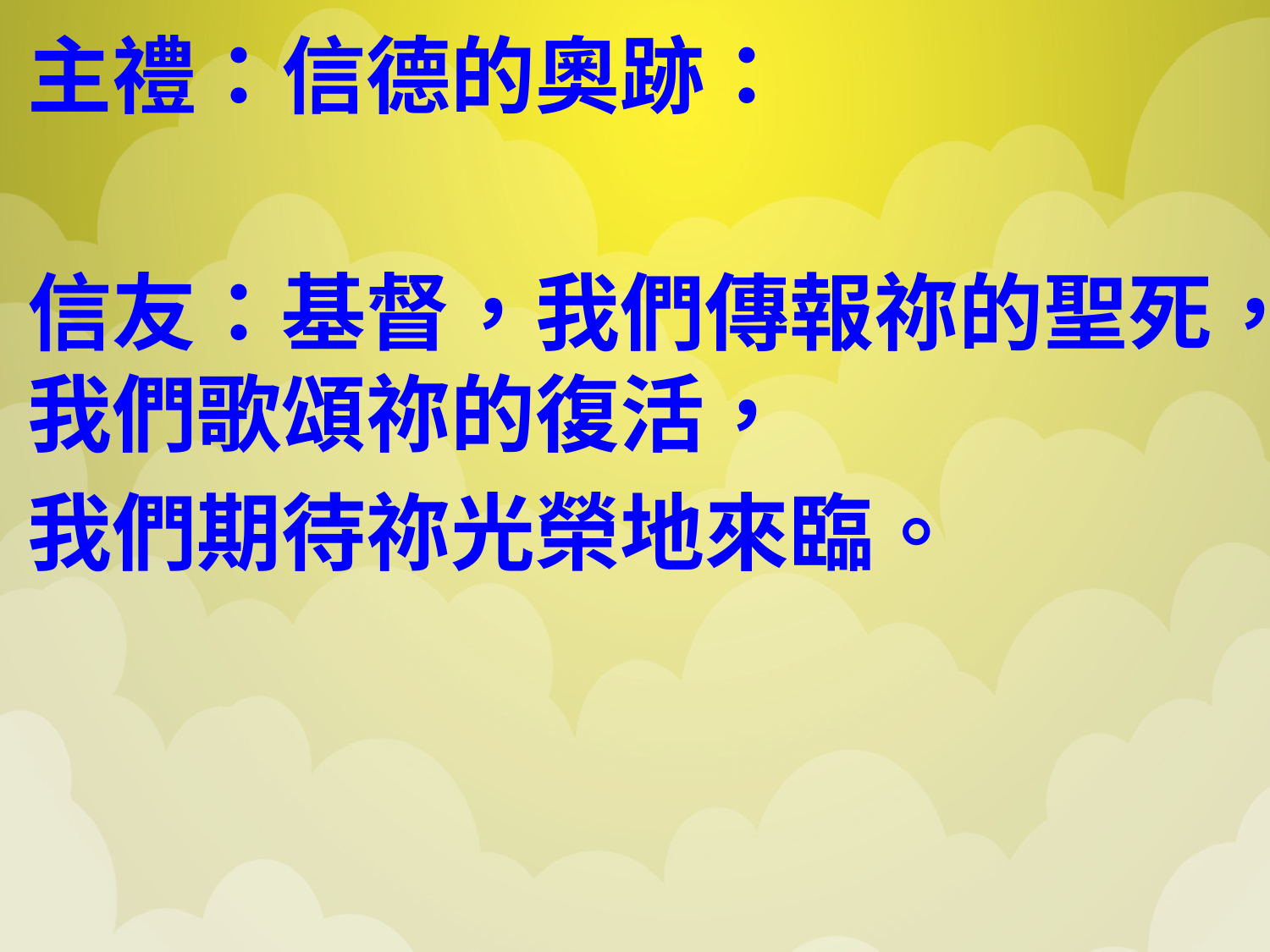

主禮：信德的奧跡：

信友：基督，我們傳報祢的聖死，我們歌頌祢的復活，
我們期待祢光榮地來臨。